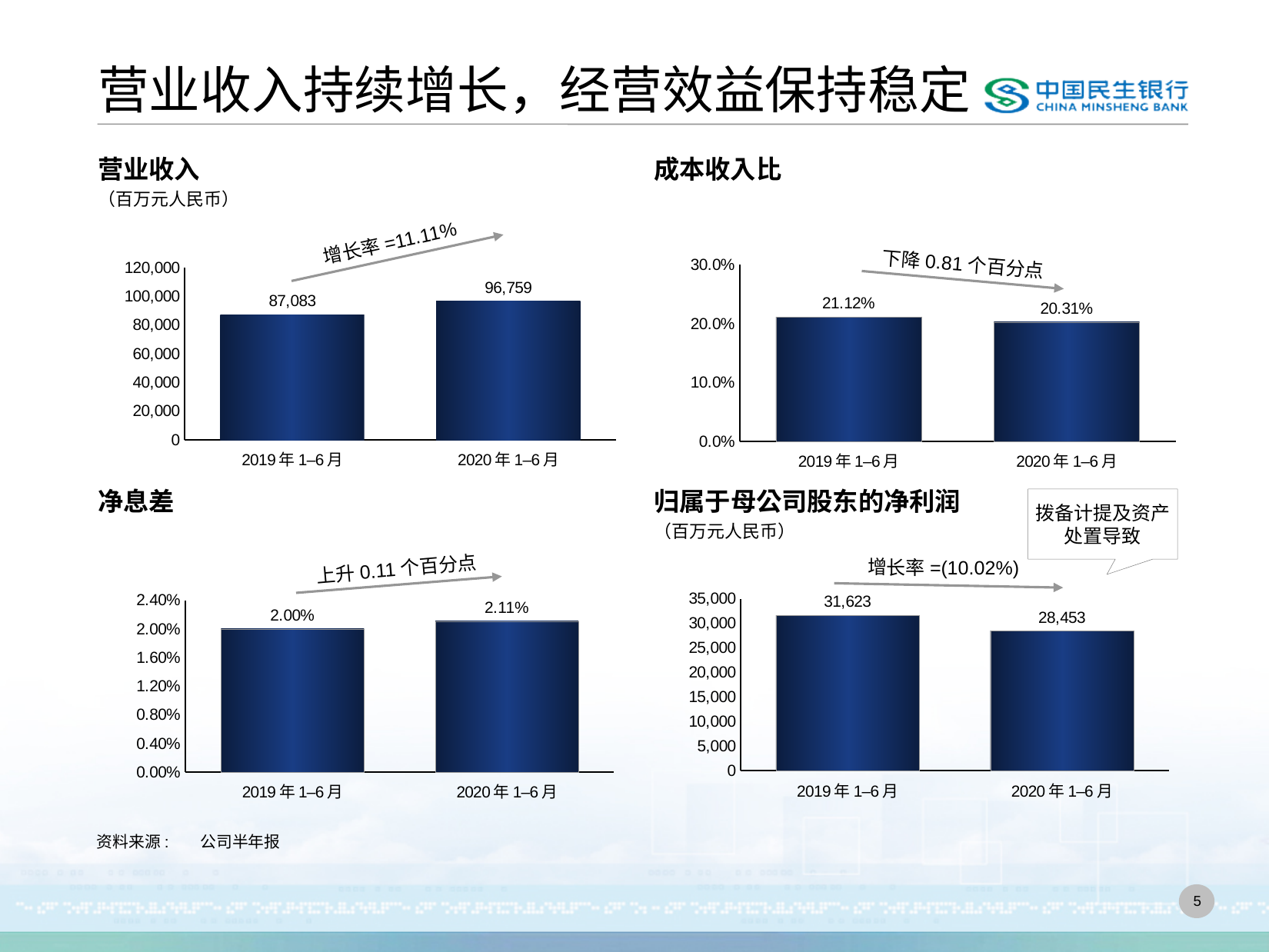

营业收入持续增长，经营效益保持稳定
营业收入
成本收入比
（百万元人民币）

增长率=11.11%

### Chart

| Category | 成本收入比 |
|---|---|
| 2019年1–6月 | 0.2112 |
| 2020年1–6月 | 0.2031 |
下降0.81个百分点

### Chart

| Category | 营业收入 |
|---|---|
| 2019年1–6月 | 87083.0 |
| 2020年1–6月 | 96759.0 |
净息差
归属于母公司股东的净利润
拨备计提及资产处置导致
（百万元人民币）

增长率=(10.02%)

### Chart

| Category | 归属于母公司股东的净利润 |
|---|---|
| 2019年1–6月 | 31623.0 |
| 2020年1–6月 | 28453.0 |

### Chart

| Category | 净息差 |
|---|---|
| 2019年1–6月 | 0.02 |
| 2020年1–6月 | 0.0211 |
上升0.11个百分点

资料来源: 	公司半年报
5